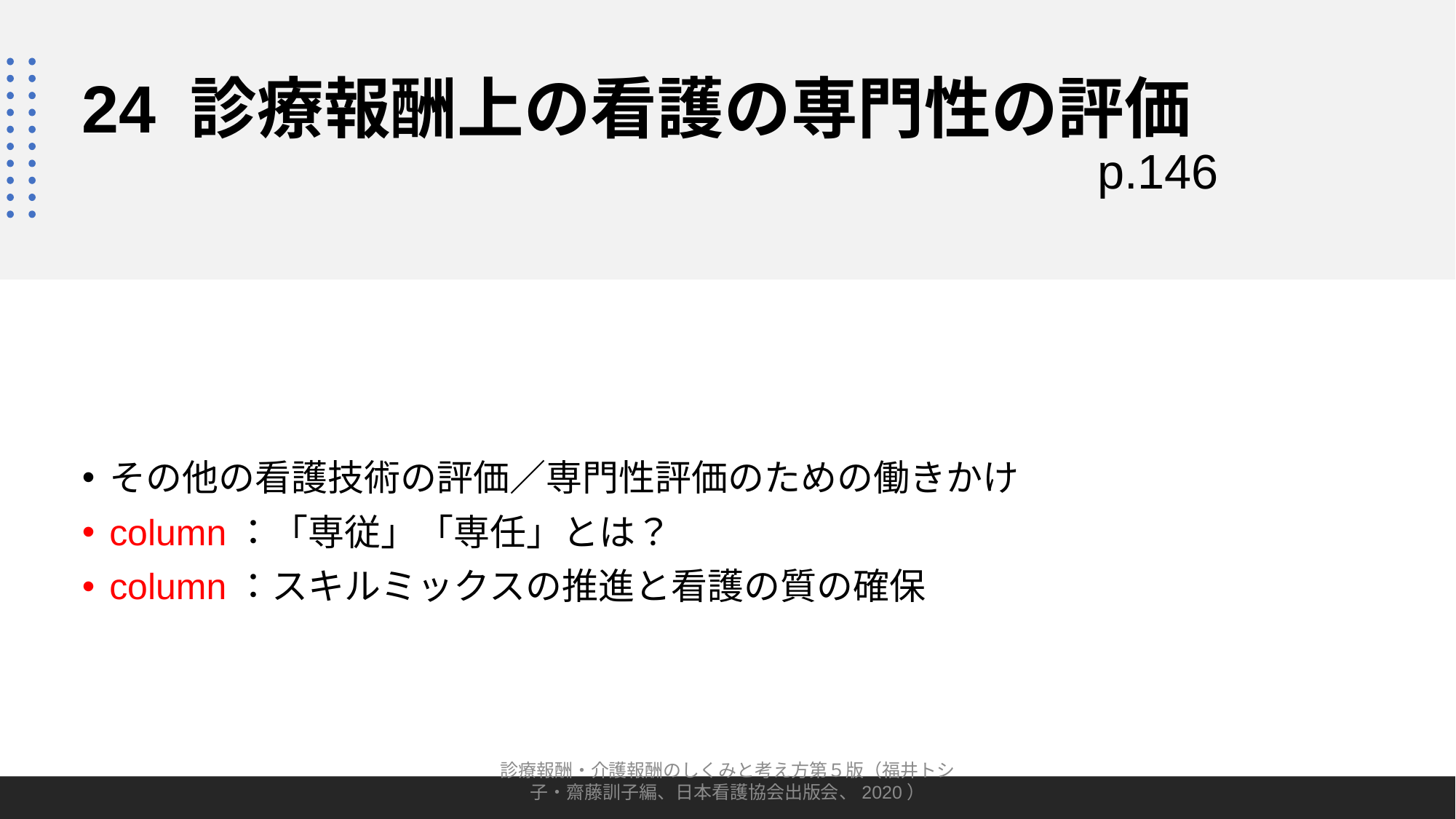

# 24 診療報酬上の看護の専門性の評価 p.146

その他の看護技術の評価／専門性評価のための働きかけ
column：「専従」「専任」とは？
column：スキルミックスの推進と看護の質の確保
診療報酬・介護報酬のしくみと考え方第５版（福井トシ子・齋藤訓子編、日本看護協会出版会、2020）